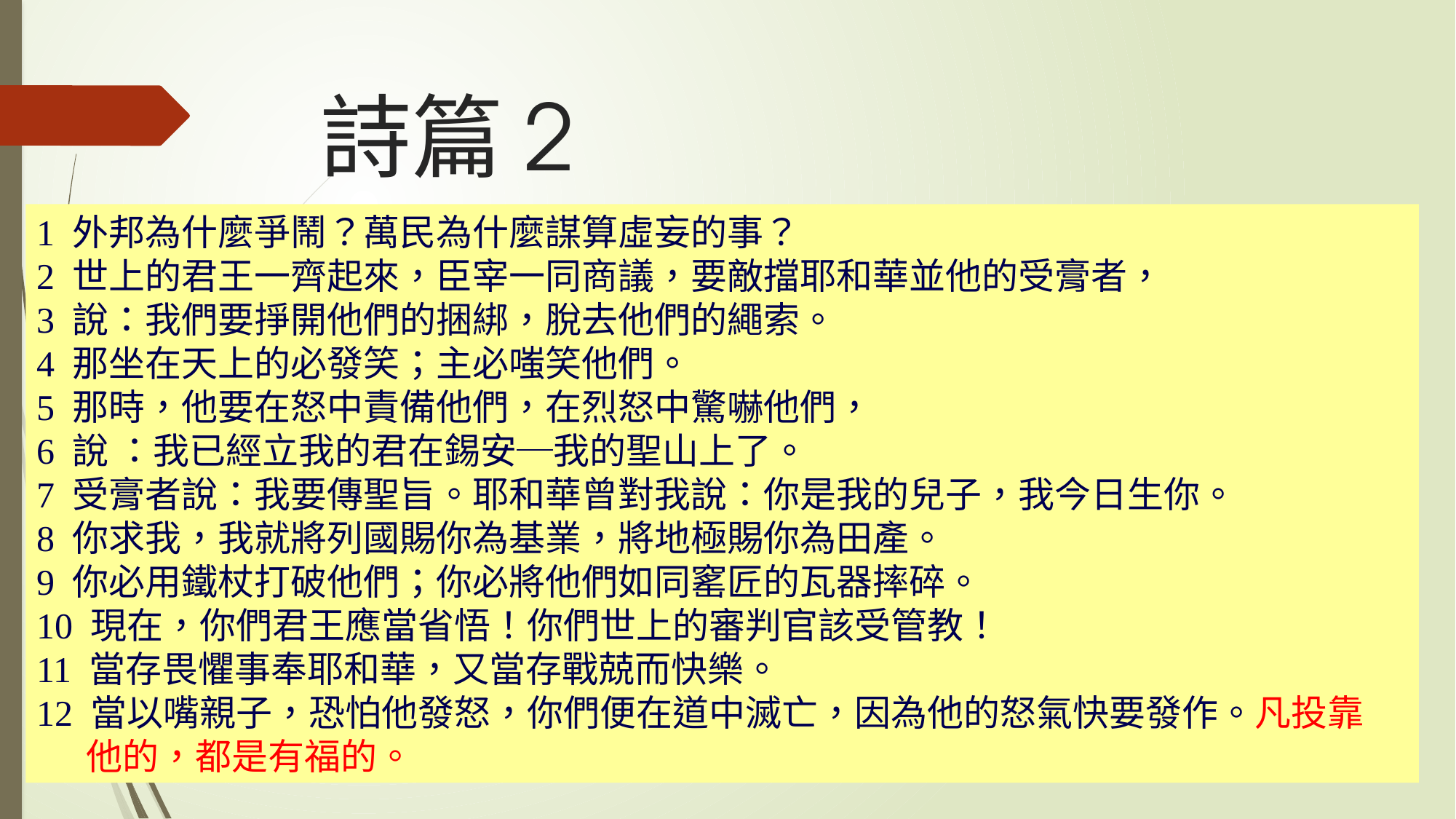

# 詩篇2
1 外邦為什麼爭鬧？萬民為什麼謀算虛妄的事？
2 世上的君王一齊起來，臣宰一同商議，要敵擋耶和華並他的受膏者，
3 說：我們要掙開他們的捆綁，脫去他們的繩索。
4 那坐在天上的必發笑；主必嗤笑他們。
5 那時，他要在怒中責備他們，在烈怒中驚嚇他們，
6 說 ：我已經立我的君在錫安─我的聖山上了。
7 受膏者說：我要傳聖旨。耶和華曾對我說：你是我的兒子，我今日生你。
8 你求我，我就將列國賜你為基業，將地極賜你為田產。
9 你必用鐵杖打破他們；你必將他們如同窰匠的瓦器摔碎。
10 現在，你們君王應當省悟！你們世上的審判官該受管教！
11 當存畏懼事奉耶和華，又當存戰兢而快樂。
12 當以嘴親子，恐怕他發怒，你們便在道中滅亡，因為他的怒氣快要發作。凡投靠
     他的，都是有福的。